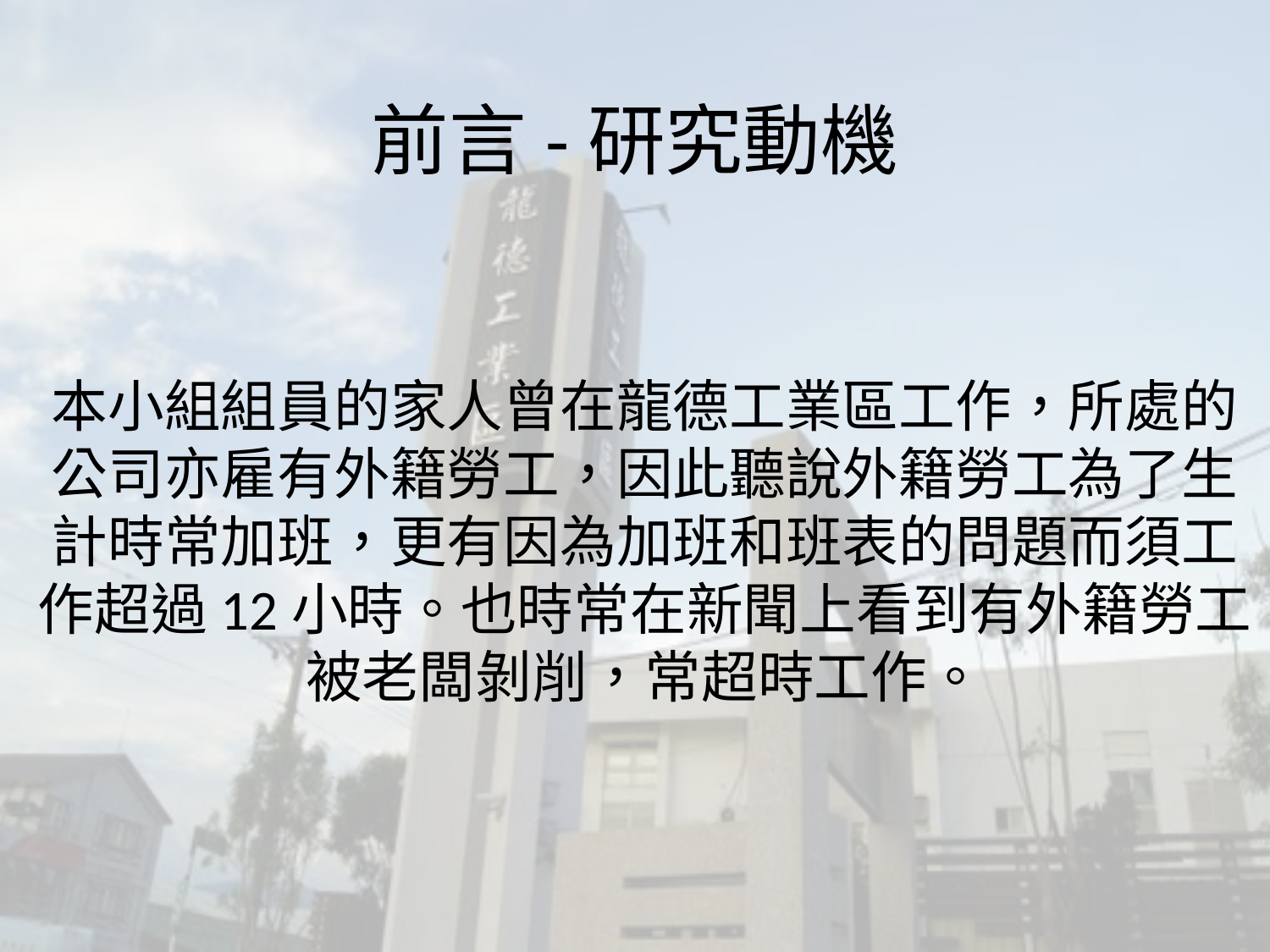

# 前言-研究動機

本小組組員的家人曾在龍德工業區工作，所處的公司亦雇有外籍勞工，因此聽說外籍勞工為了生計時常加班，更有因為加班和班表的問題而須工作超過12小時。也時常在新聞上看到有外籍勞工被老闆剝削，常超時工作。